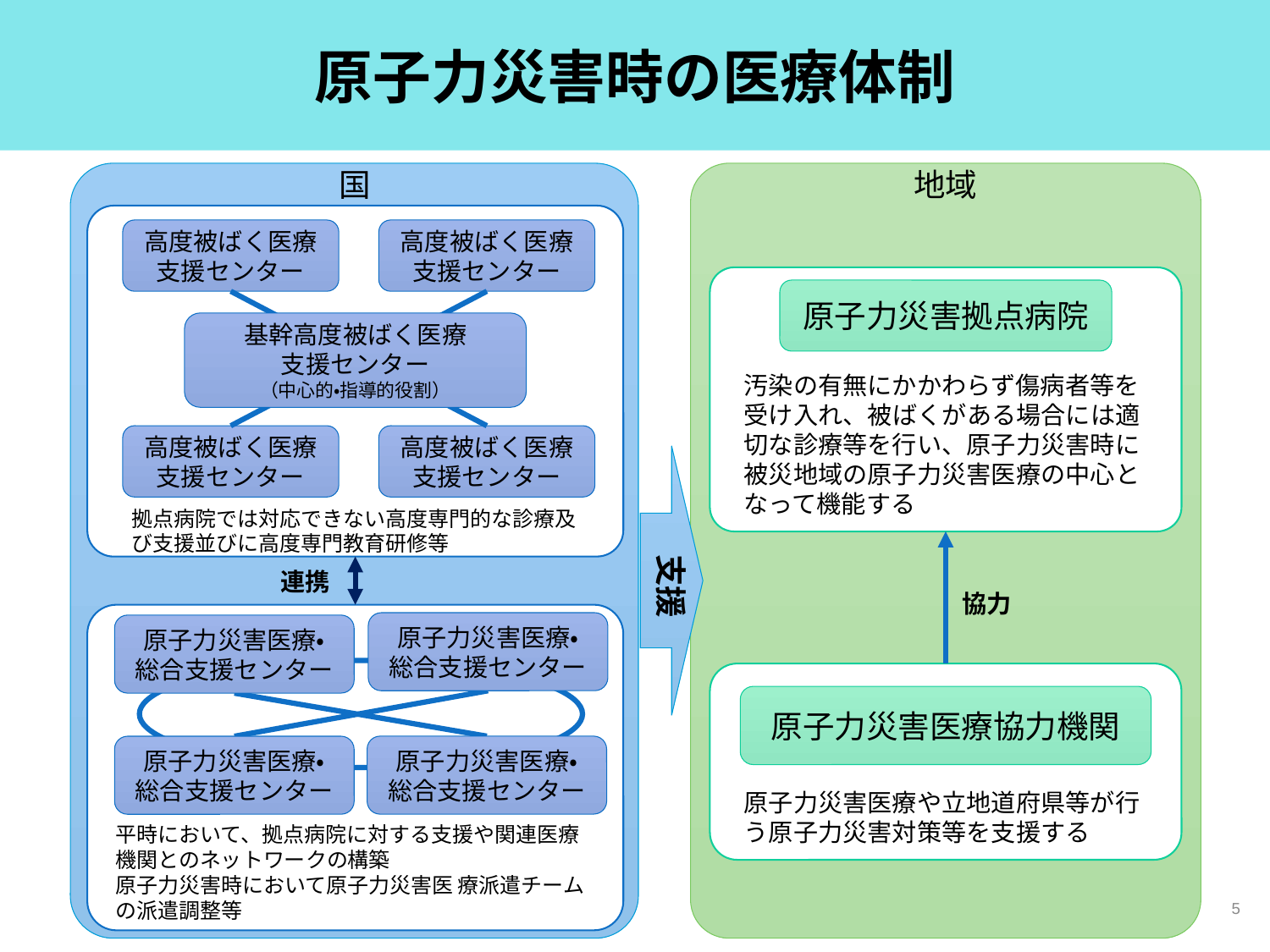

# 原子力災害時の医療体制
国
地域

高度被ばく医療
支援センター
高度被ばく医療
支援センター

原子力災害拠点病院
基幹高度被ばく医療
支援センター
（中心的・指導的役割）
汚染の有無にかかわらず傷病者等を受け入れ、被ばくがある場合には適切な診療等を行い、原子力災害時に被災地域の原子力災害医療の中心となって機能する
高度被ばく医療
支援センター
高度被ばく医療
支援センター

拠点病院では対応できない高度専門的な診療及び支援並びに高度専門教育研修等
支援
連携
協力

原子力災害医療・
総合支援センター
原子力災害医療・
総合支援センター

原子力災害医療協力機関
原子力災害医療・
総合支援センター
原子力災害医療・
総合支援センター
原子力災害医療や立地道府県等が行う原子力災害対策等を支援する
平時において、拠点病院に対する支援や関連医療機関とのネットワークの構築
原子力災害時において原子力災害医 療派遣チームの派遣調整等
5